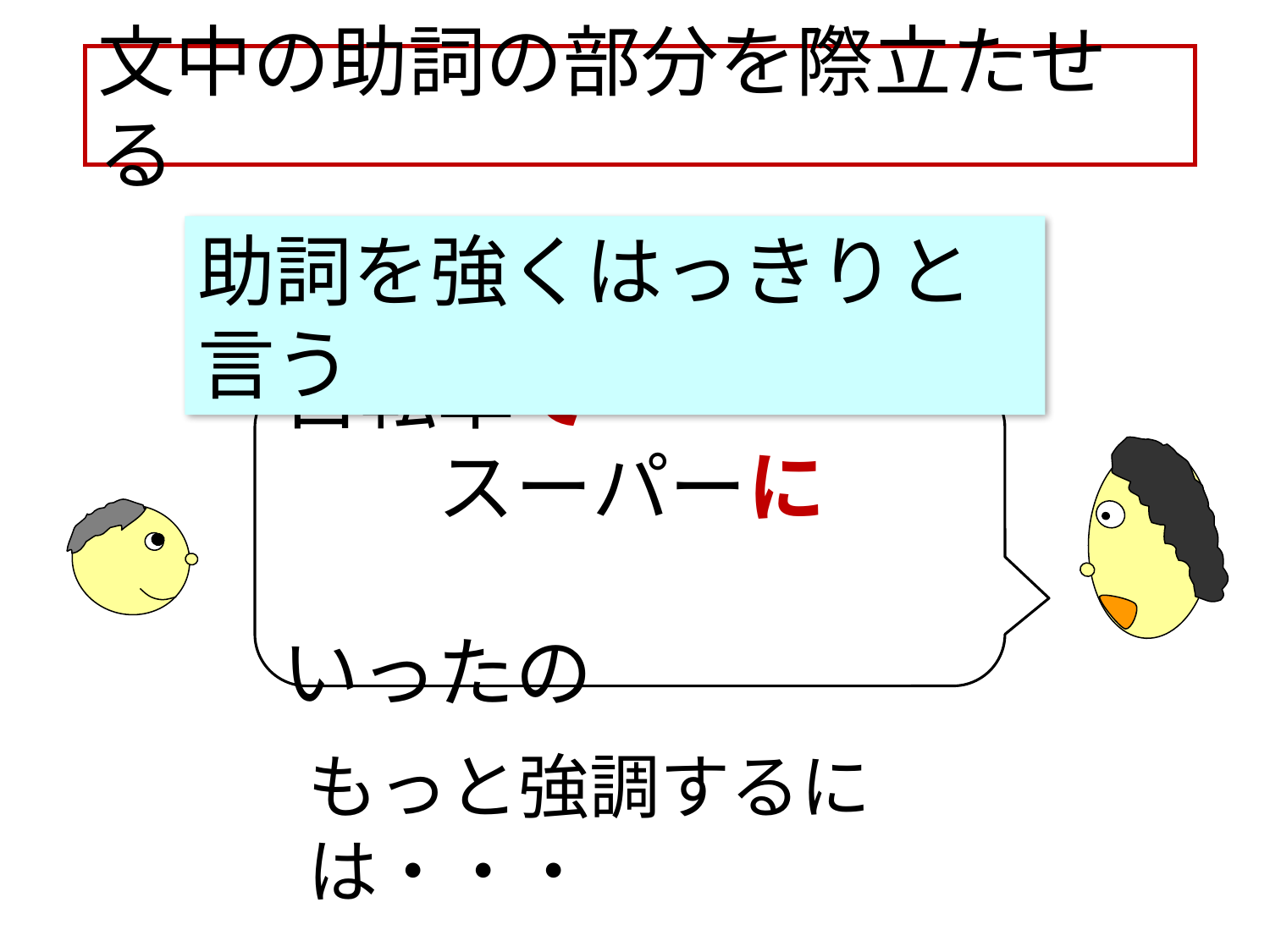

# 文中の助詞の部分を際立たせる
助詞を強くはっきりと言う
自転車で
　　スーパーに
　　　　　　　いったの

もっと強調するには・・・